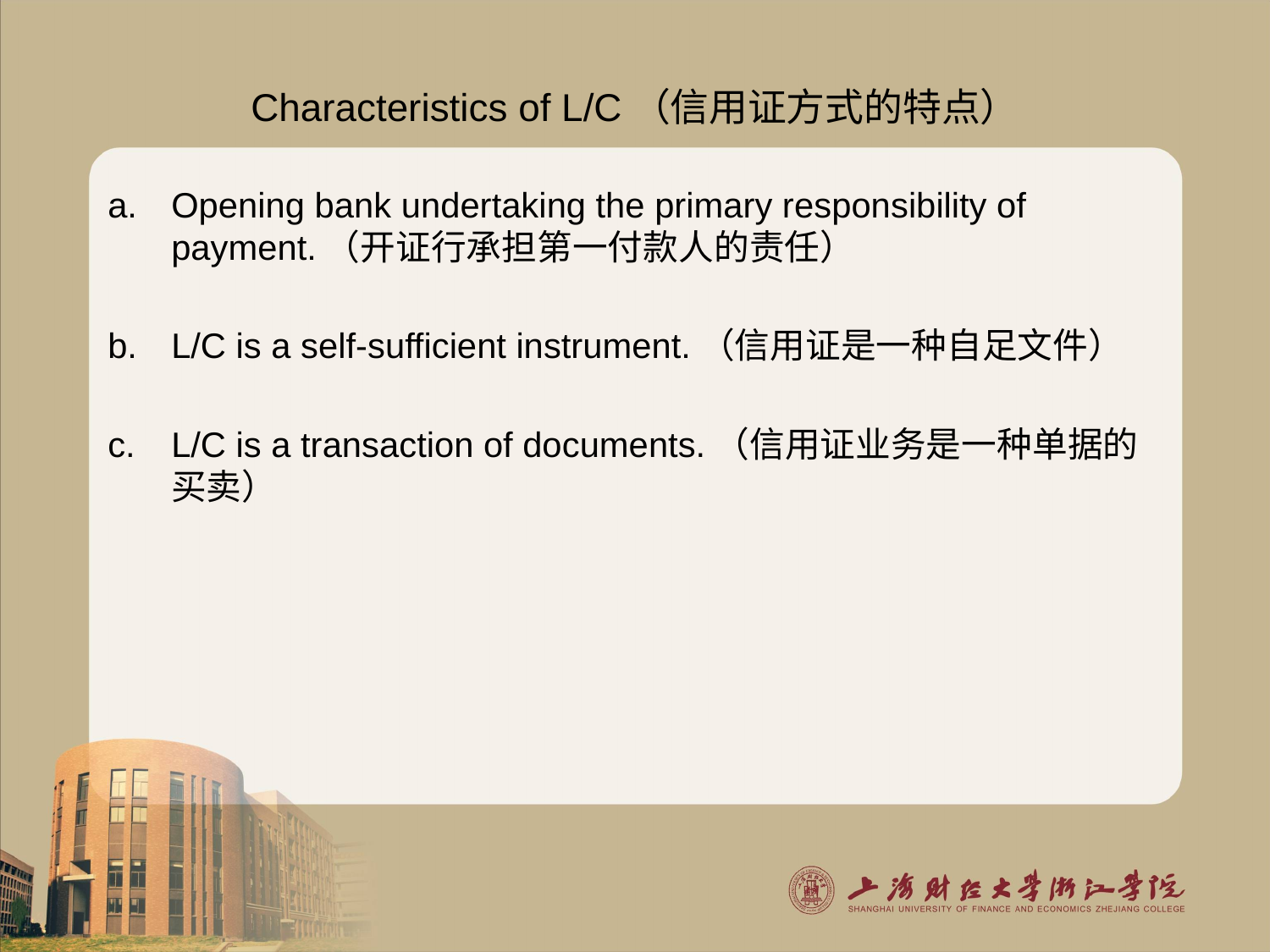

# Characteristics of L/C（信用证方式的特点）
Opening bank undertaking the primary responsibility of payment.（开证行承担第一付款人的责任）

L/C is a self-sufficient instrument.（信用证是一种自足文件）

L/C is a transaction of documents.（信用证业务是一种单据的买卖）